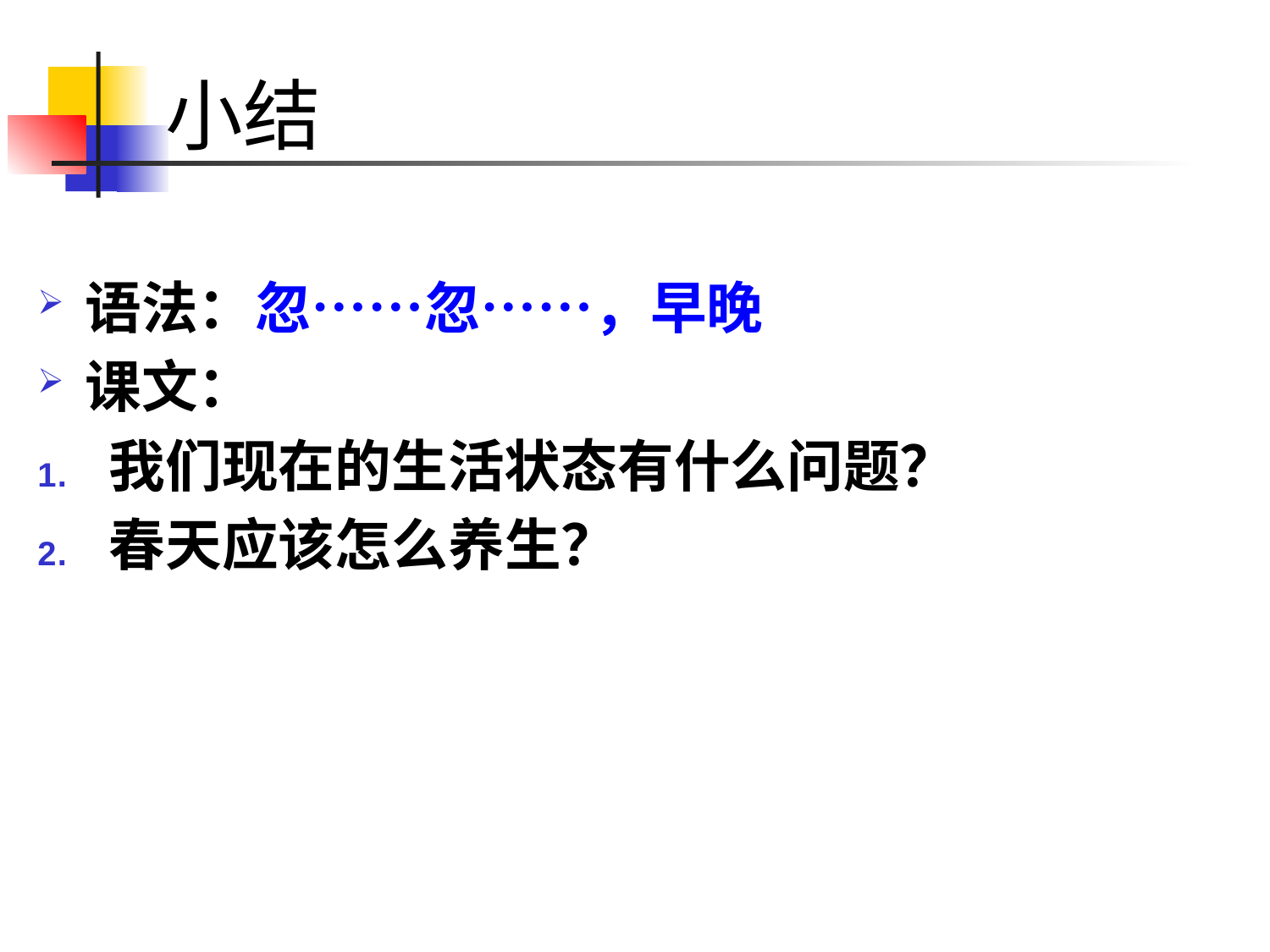

# 小结
语法：忽……忽……，早晚
课文：
我们现在的生活状态有什么问题？
春天应该怎么养生？